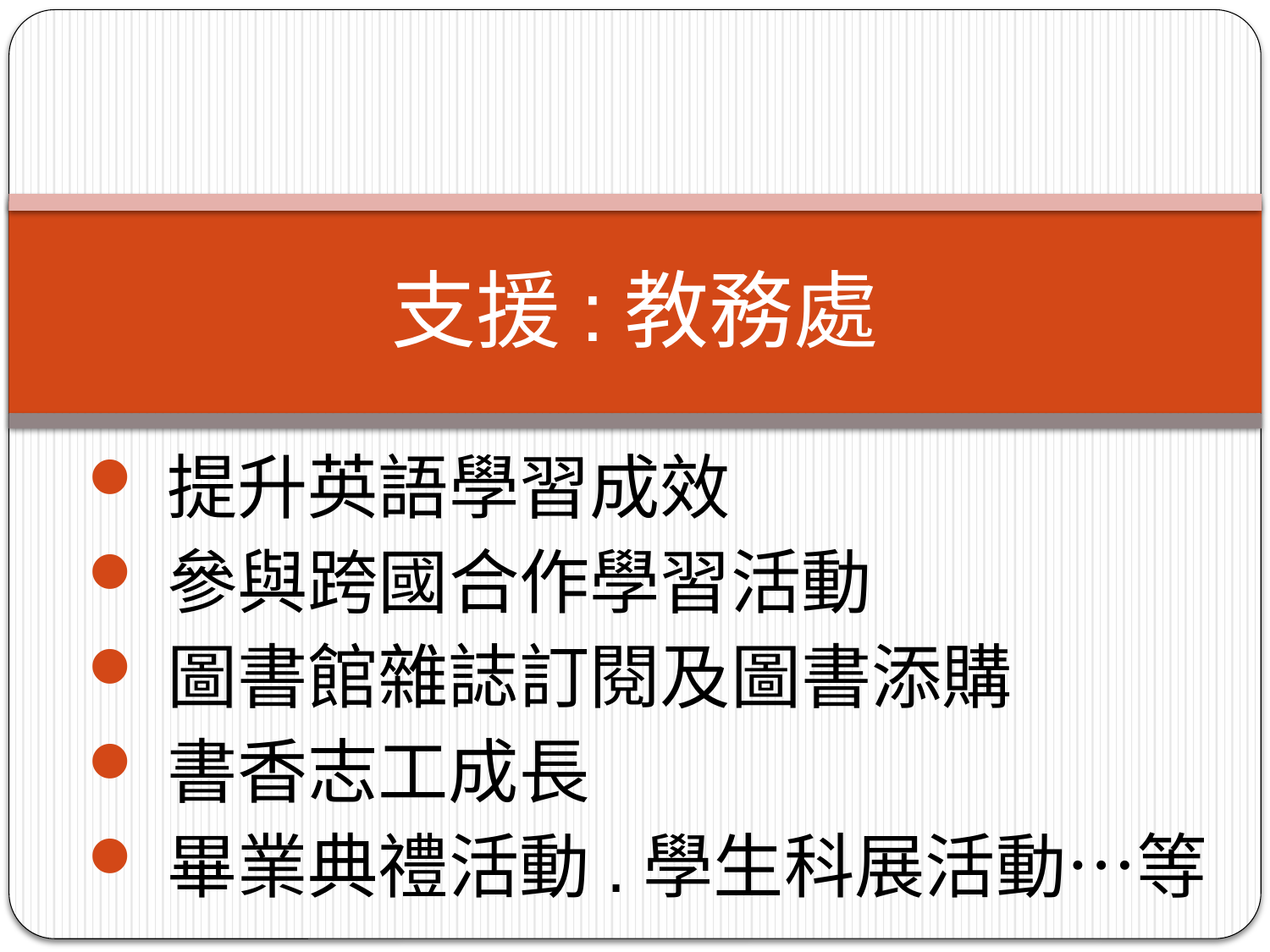

# 支援:教務處
提升英語學習成效
參與跨國合作學習活動
圖書館雜誌訂閱及圖書添購
書香志工成長
畢業典禮活動.學生科展活動…等